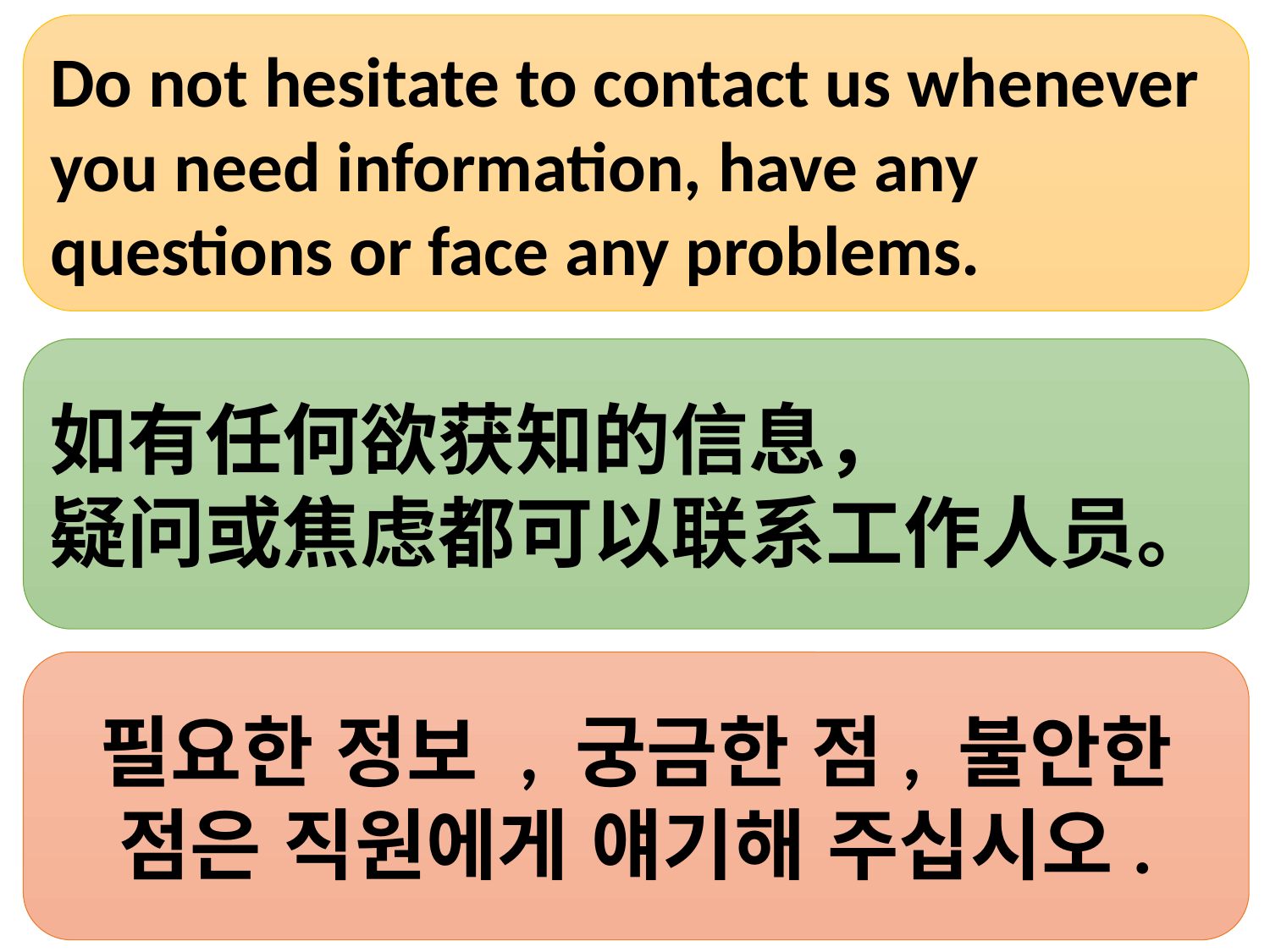

Do not hesitate to contact us whenever you need information, have any questions or face any problems.
如有任何欲获知的信息，
疑问或焦虑都可以联系工作人员。
필요한 정보 , 궁금한 점, 불안한 점은 직원에게 얘기해 주십시오.